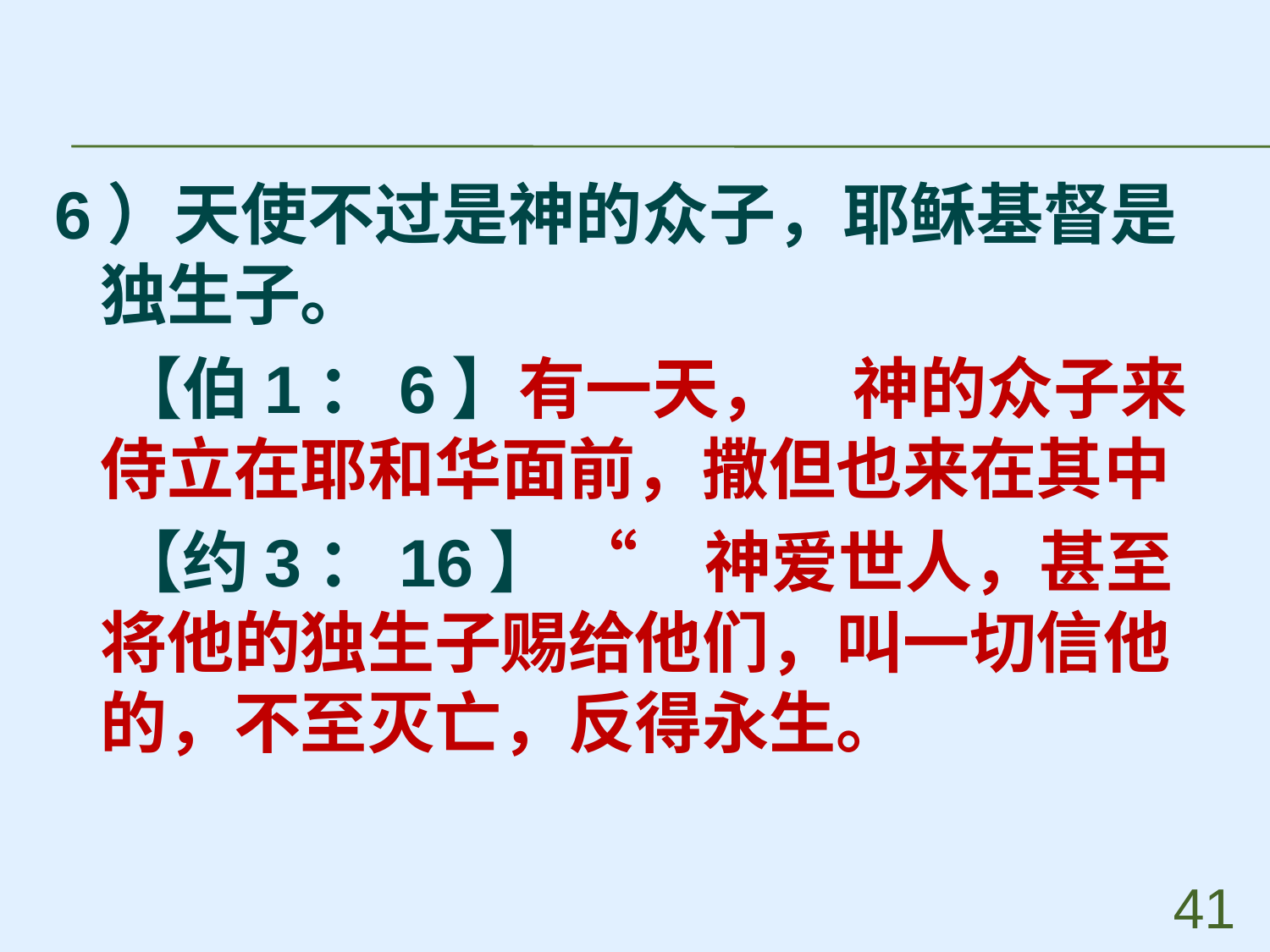

#
6）天使不过是神的众子，耶稣基督是独生子。
   【伯1：6】有一天，　神的众子来侍立在耶和华面前，撒但也来在其中
   【约3：16】 “　神爱世人，甚至将他的独生子赐给他们，叫一切信他的，不至灭亡，反得永生。

41